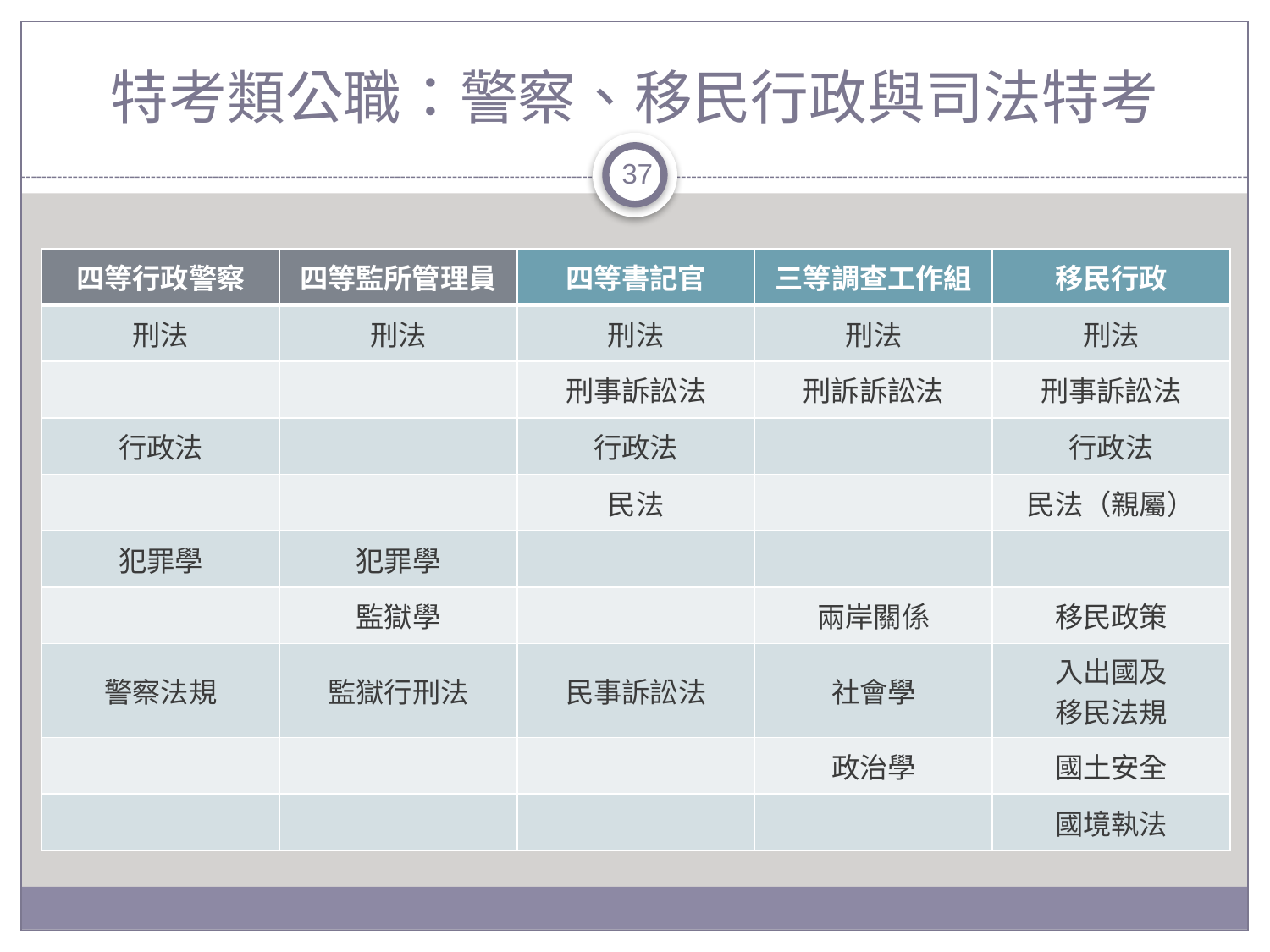

# 特考類公職：警察、移民行政與司法特考
37
| 四等行政警察 | 四等監所管理員 | 四等書記官 | 三等調查工作組 | 移民行政 |
| --- | --- | --- | --- | --- |
| 刑法 | 刑法 | 刑法 | 刑法 | 刑法 |
|  |  | 刑事訴訟法 | 刑訴訴訟法 | 刑事訴訟法 |
| 行政法 |  | 行政法 |  | 行政法 |
|  |  | 民法 |  | 民法（親屬） |
| 犯罪學 | 犯罪學 |  |  |  |
|  | 監獄學 |  | 兩岸關係 | 移民政策 |
| 警察法規 | 監獄行刑法 | 民事訴訟法 | 社會學 | 入出國及 移民法規 |
|  |  |  | 政治學 | 國土安全 |
|  |  |  |  | 國境執法 |